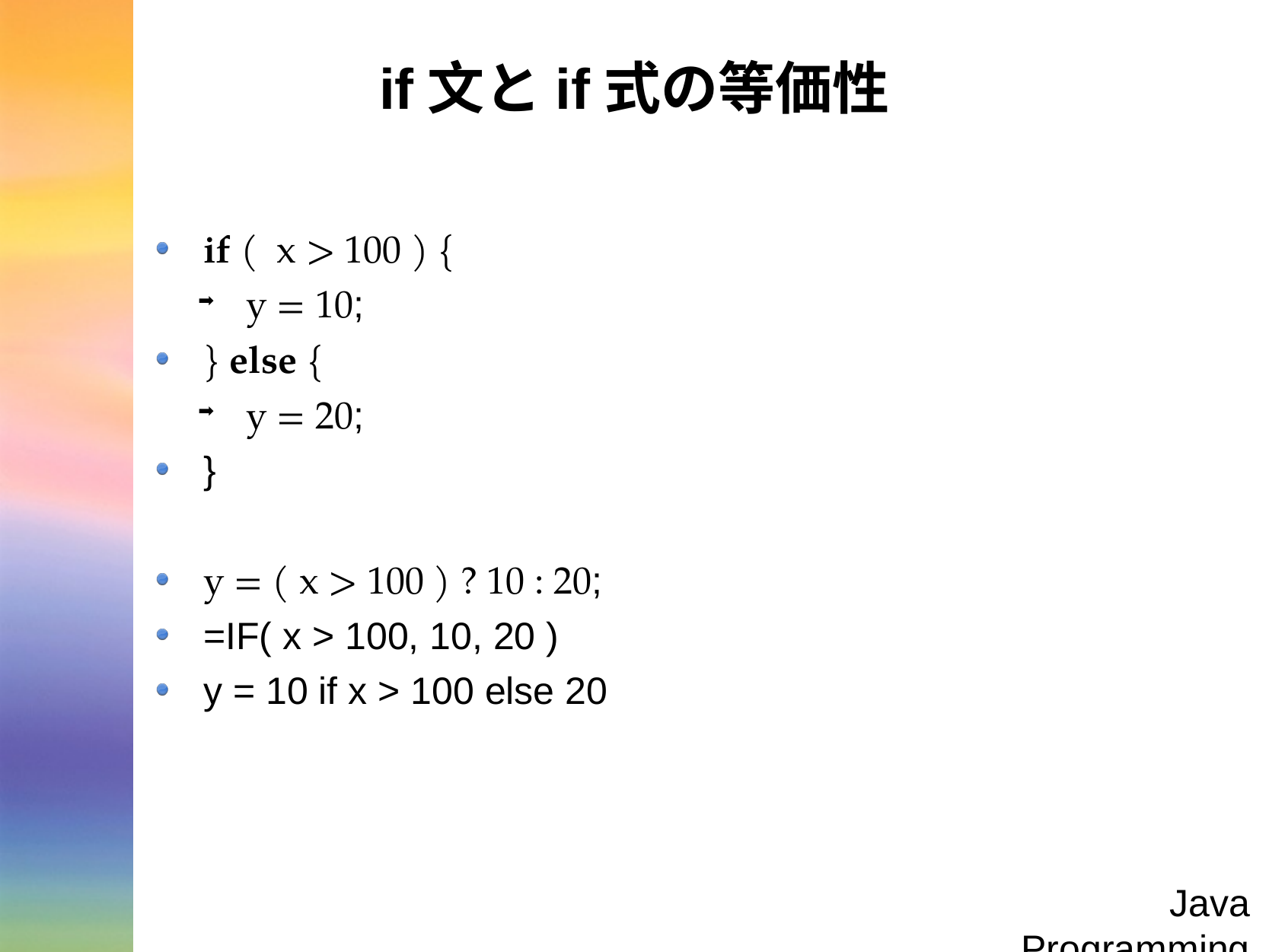

# if文とif式の等価性

if (  x > 100 ) {
y = 10;
} else {
y = 20;
}

y = ( x > 100 ) ? 10 : 20;
=IF( x > 100, 10, 20 )
y = 10 if x > 100 else 20